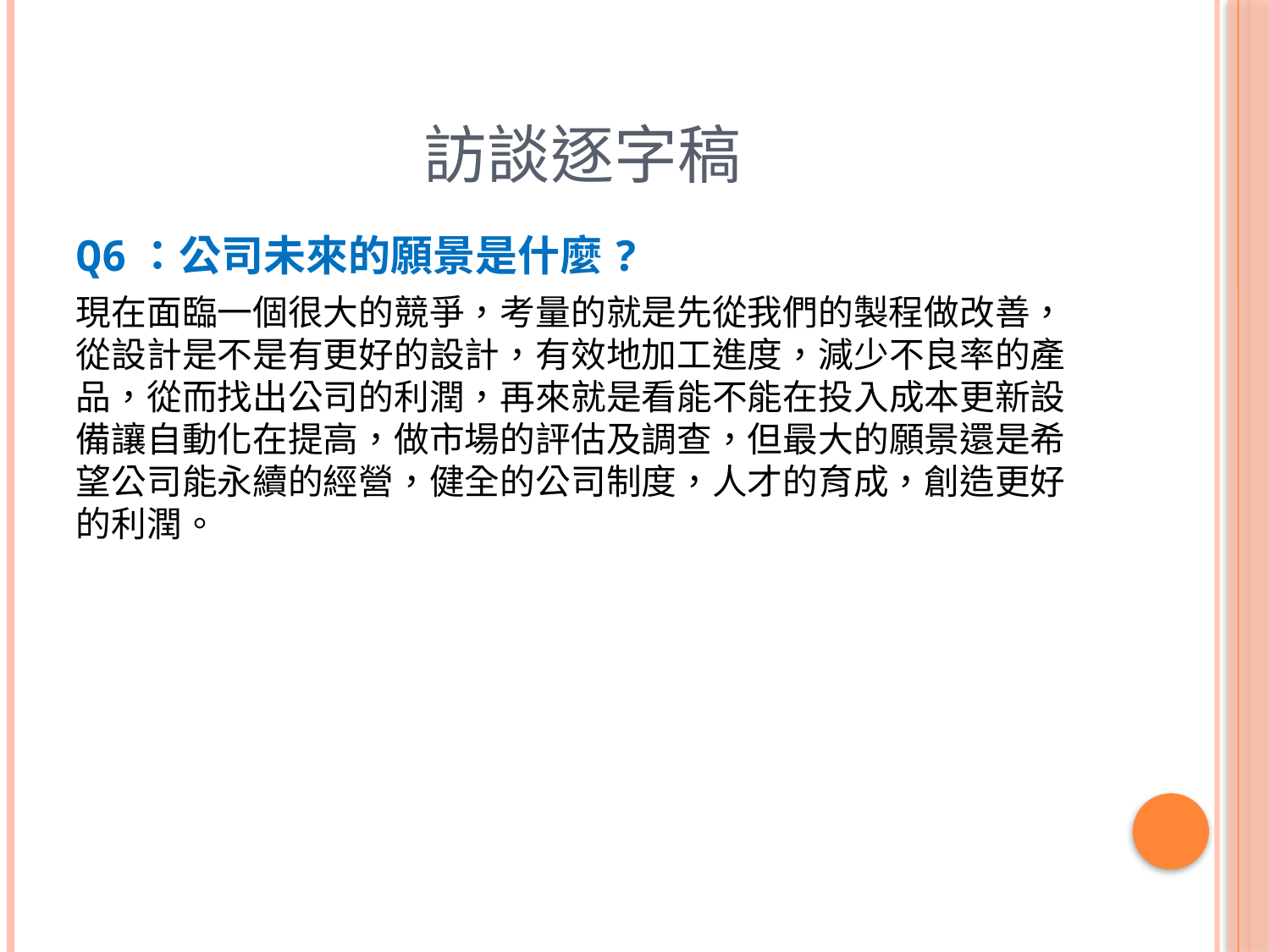

# 訪談逐字稿
Q6：公司未來的願景是什麼?
現在面臨一個很大的競爭，考量的就是先從我們的製程做改善，從設計是不是有更好的設計，有效地加工進度，減少不良率的產品，從而找出公司的利潤，再來就是看能不能在投入成本更新設備讓自動化在提高，做市場的評估及調查，但最大的願景還是希望公司能永續的經營，健全的公司制度，人才的育成，創造更好的利潤。